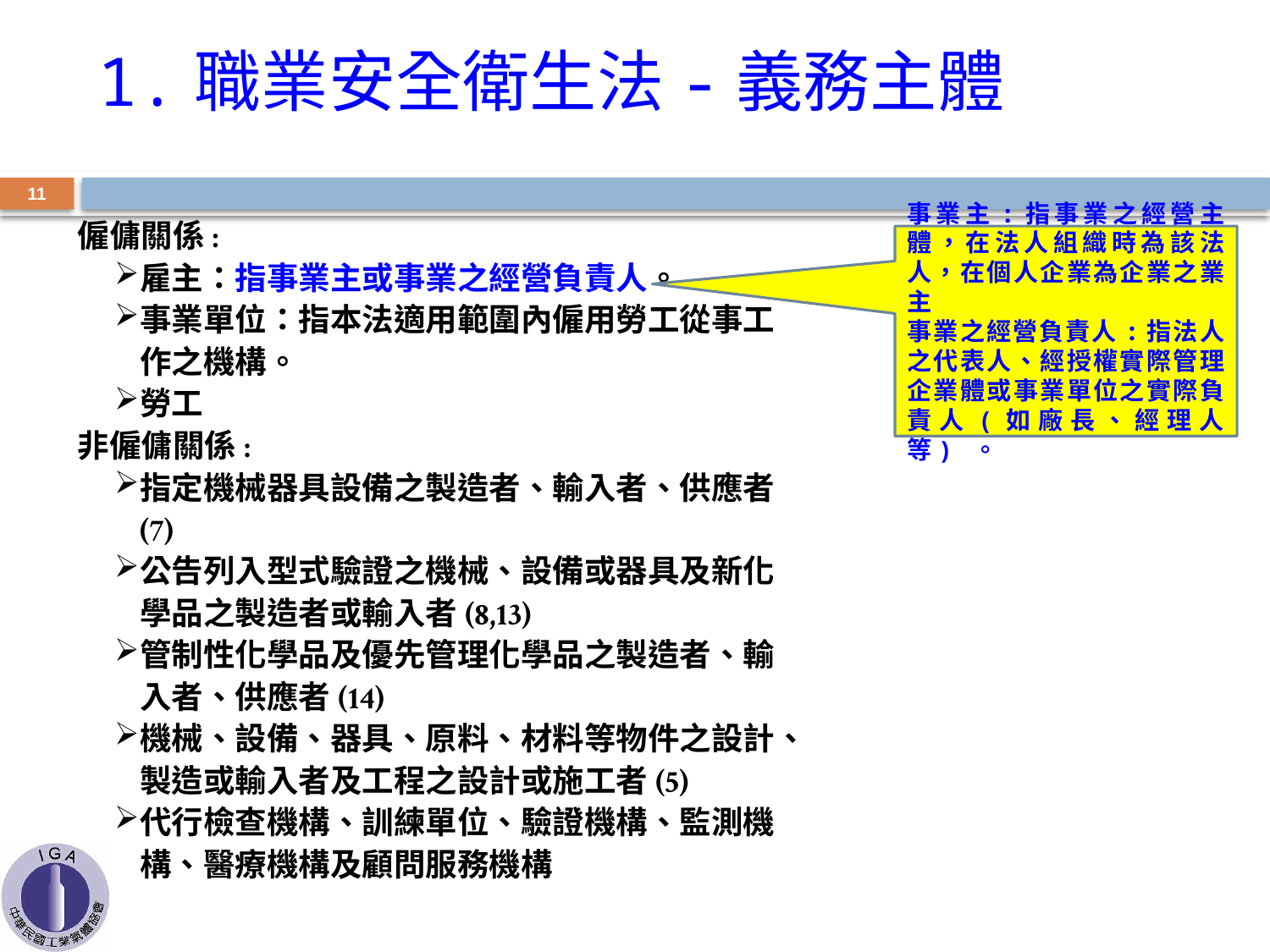

1.職業安全衛生法-義務主體
11
僱傭關係:
雇主：指事業主或事業之經營負責人。
事業單位：指本法適用範圍內僱用勞工從事工作之機構。
勞工
非僱傭關係:
指定機械器具設備之製造者、輸入者、供應者(7)
公告列入型式驗證之機械、設備或器具及新化學品之製造者或輸入者(8,13)
管制性化學品及優先管理化學品之製造者、輸入者、供應者(14)
機械、設備、器具、原料、材料等物件之設計、製造或輸入者及工程之設計或施工者(5)
代行檢查機構、訓練單位、驗證機構、監測機構、醫療機構及顧問服務機構
事業主:指事業之經營主體，在法人組織時為該法人，在個人企業為企業之業主
事業之經營負責人:指法人之代表人、經授權實際管理企業體或事業單位之實際負責人(如廠長、經理人等) 。